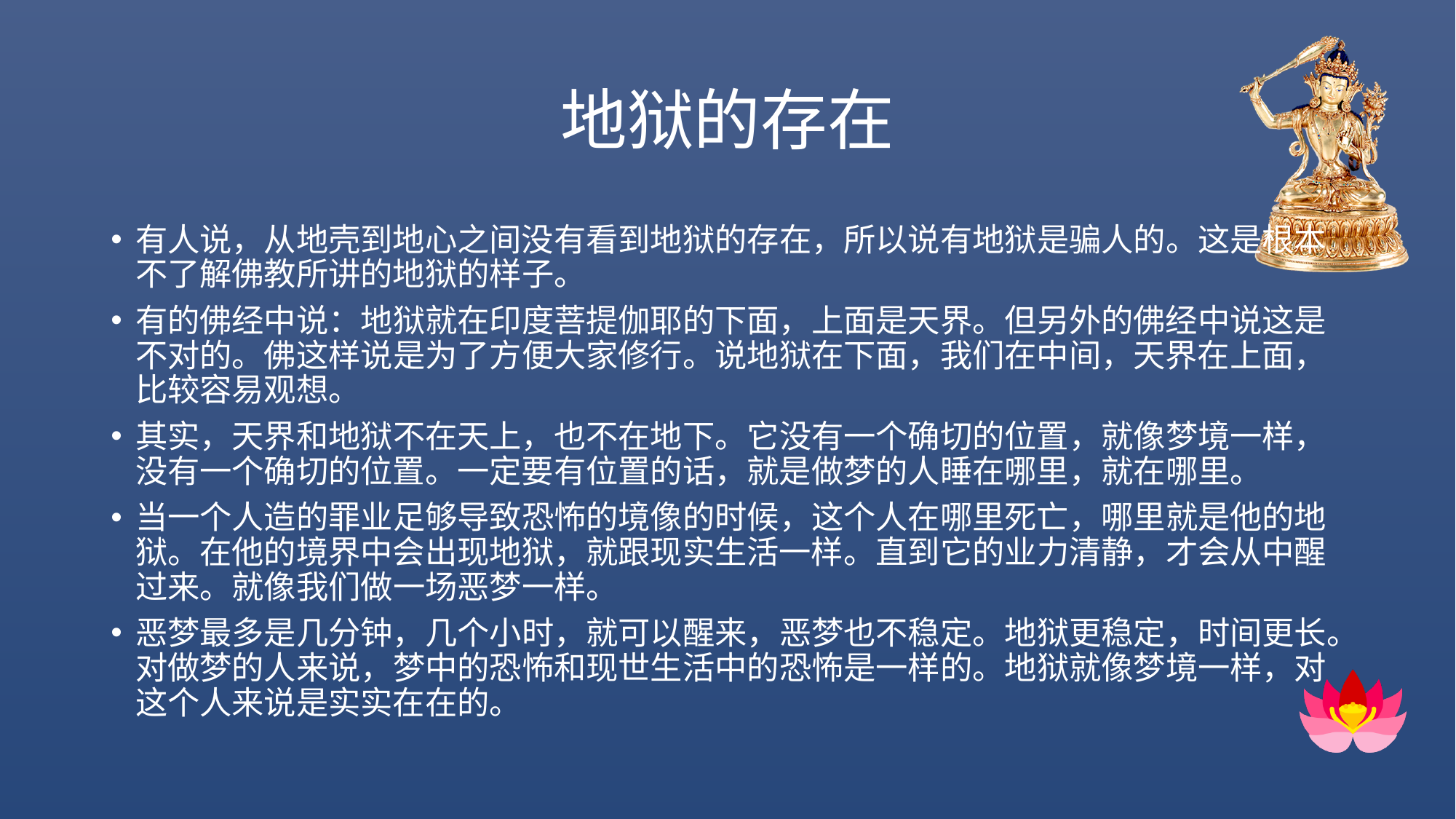

# 地狱的存在
有人说，从地壳到地心之间没有看到地狱的存在，所以说有地狱是骗人的。这是根本不了解佛教所讲的地狱的样子。
有的佛经中说：地狱就在印度菩提伽耶的下面，上面是天界。但另外的佛经中说这是不对的。佛这样说是为了方便大家修行。说地狱在下面，我们在中间，天界在上面，比较容易观想。
其实，天界和地狱不在天上，也不在地下。它没有一个确切的位置，就像梦境一样，没有一个确切的位置。一定要有位置的话，就是做梦的人睡在哪里，就在哪里。
当一个人造的罪业足够导致恐怖的境像的时候，这个人在哪里死亡，哪里就是他的地狱。在他的境界中会出现地狱，就跟现实生活一样。直到它的业力清静，才会从中醒过来。就像我们做一场恶梦一样。
恶梦最多是几分钟，几个小时，就可以醒来，恶梦也不稳定。地狱更稳定，时间更长。对做梦的人来说，梦中的恐怖和现世生活中的恐怖是一样的。地狱就像梦境一样，对这个人来说是实实在在的。